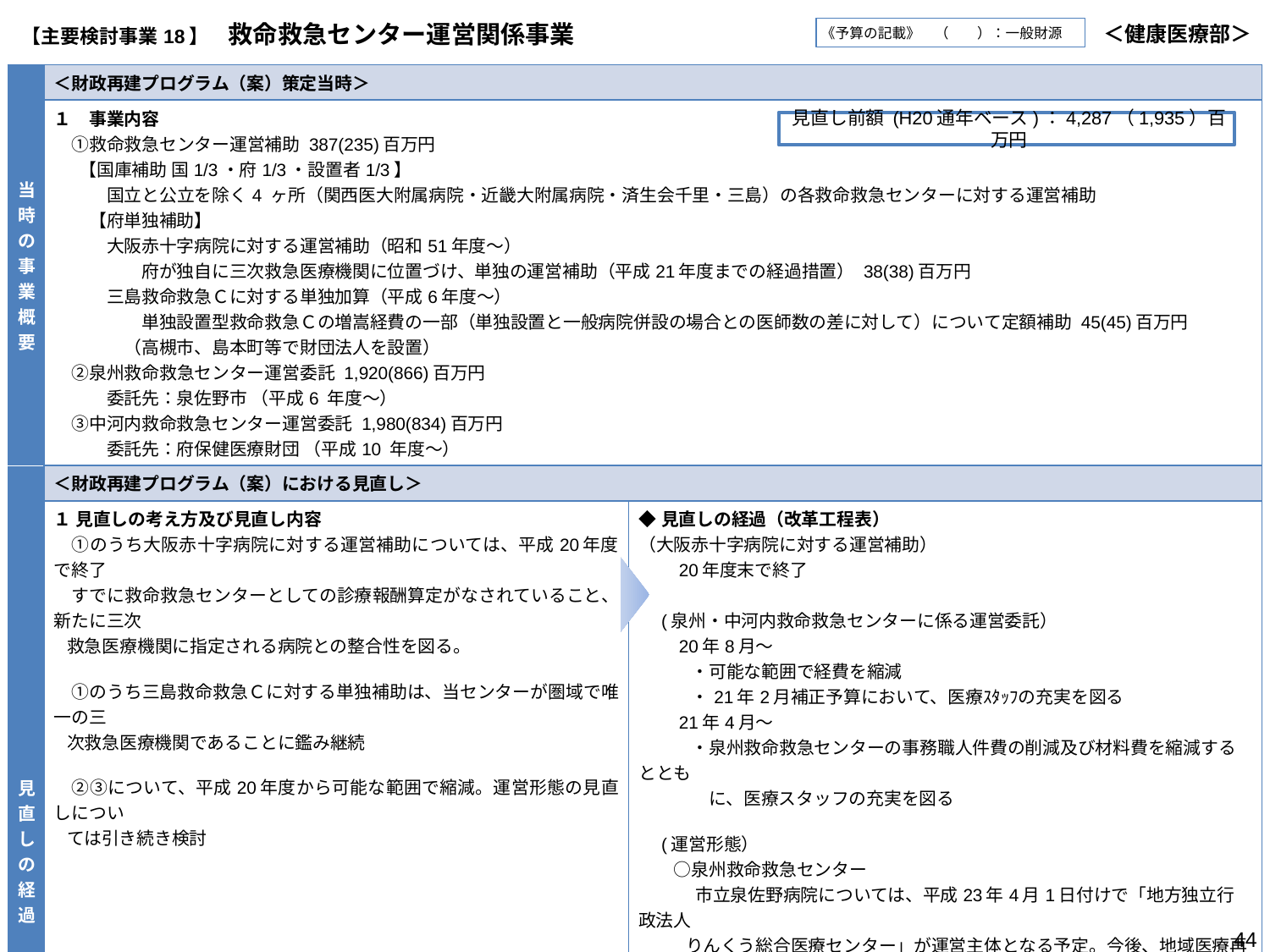

| 【主要検討事業18】　救命救急センター運営関係事業 | ＜健康医療部＞ |
| --- | --- |
《予算の記載》　（　　）：一般財源
| 当時の事業概要 | ＜財政再建プログラム（案）策定当時＞ |  |
| --- | --- | --- |
|  | １　事業内容 　①救命救急センター運営補助 387(235)百万円 【国庫補助 国1/3・府1/3・設置者1/3】 　　　国立と公立を除く4 ヶ所（関西医大附属病院・近畿大附属病院・済生会千里・三島）の各救命救急センターに対する運営補助 　　【府単独補助】 　　　大阪赤十字病院に対する運営補助（昭和51年度～） 　　　　　府が独自に三次救急医療機関に位置づけ、単独の運営補助（平成21年度までの経過措置） 38(38)百万円 　　　三島救命救急Ｃに対する単独加算（平成6年度～） 　　　　　単独設置型救命救急Ｃの増嵩経費の一部（単独設置と一般病院併設の場合との医師数の差に対して）について定額補助 45(45)百万円 　　　　（高槻市、島本町等で財団法人を設置） 　②泉州救命救急センター運営委託 1,920(866)百万円 　　　委託先：泉佐野市 （平成6 年度～） 　③中河内救命救急センター運営委託 1,980(834)百万円 　　　委託先：府保健医療財団 （平成10 年度～） |  |
| 見直しの経過 | ＜財政再建プログラム（案）における見直し＞ |  |
|  | １ 見直しの考え方及び見直し内容 　①のうち大阪赤十字病院に対する運営補助については、平成20年度で終了 　すでに救命救急センターとしての診療報酬算定がなされていること、新たに三次 救急医療機関に指定される病院との整合性を図る。 　①のうち三島救命救急Ｃに対する単独補助は、当センターが圏域で唯一の三 次救急医療機関であることに鑑み継続 　②③について、平成20年度から可能な範囲で縮減。運営形態の見直しについ ては引き続き検討 | ◆見直しの経過（改革工程表） （大阪赤十字病院に対する運営補助） 　　20年度末で終了 　 　(泉州・中河内救命救急センターに係る運営委託） 　　20年8月～ 　　　・可能な範囲で経費を縮減 　　　・21年2月補正予算において、医療ｽﾀｯﾌの充実を図る 　　21年4月～ 　　　・泉州救命救急センターの事務職人件費の削減及び材料費を縮減するととも 　　　　に、医療スタッフの充実を図る 　(運営形態） 　　○泉州救命救急センター 　　 　市立泉佐野病院については、平成23年4月1日付けで「地方独立行政法人 　　 りんくう総合医療センター」が運営主体となる予定。今後、地域医療再生 計画（平成22年1月策定）に基づき、法人との間で移管に向けた調整を進 めていく。 ○中河内救命救急センター 疾病構造の変化や救急医療の現状を踏まえ、一層の機能充実をめざしつつ、 経営改善も視野に入れた運営形態の見直しを進めている。 23年度は、 よりよい運営形態を探るため、引き続き見直しを進める。 　【効果額（百万円）】⑳103　㉑160　㉒165 |
見直し前額 (H20通年ベース)：4,287（1,935）百万円

44